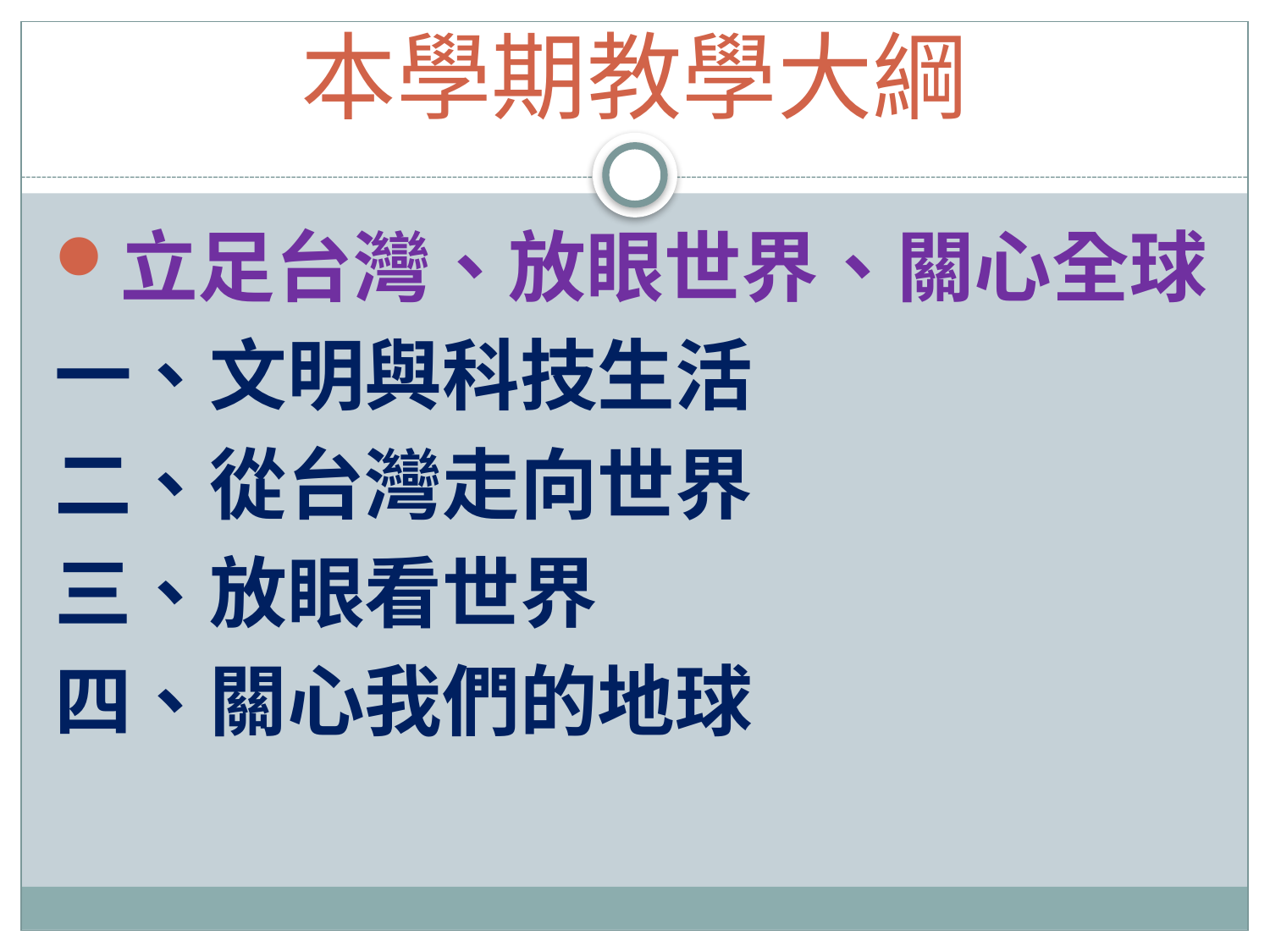

# 本學期教學大綱
立足台灣、放眼世界、關心全球
一、文明與科技生活
二、從台灣走向世界
三、放眼看世界
四、關心我們的地球